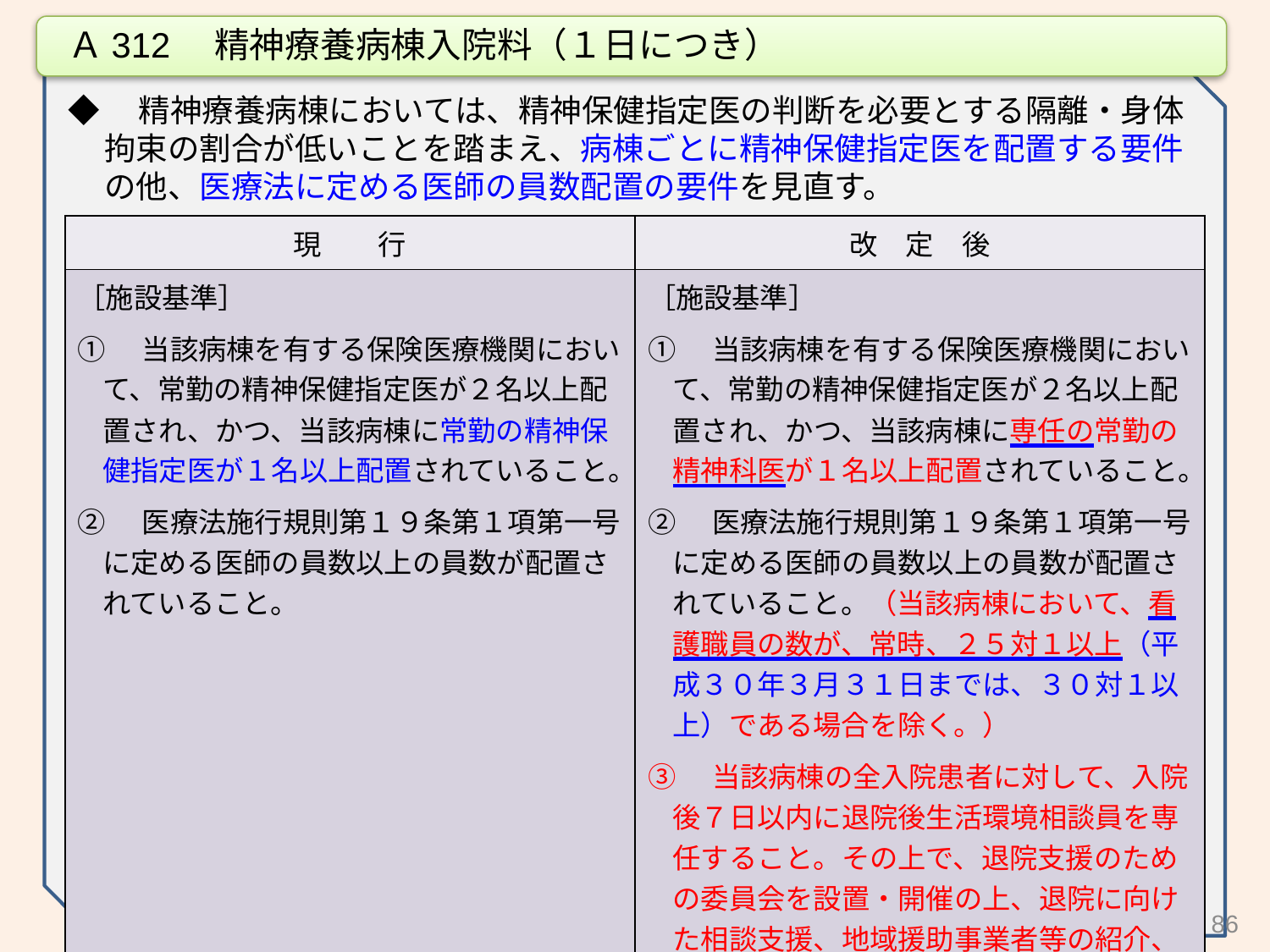

Ａ312　精神療養病棟入院料（１日につき）

◆　精神療養病棟においては、精神保健指定医の判断を必要とする隔離・身体拘束の割合が低いことを踏まえ、病棟ごとに精神保健指定医を配置する要件の他、医療法に定める医師の員数配置の要件を見直す。

| 現　　行 | 改　定　後 |
| --- | --- |
| ［施設基準］ ①　当該病棟を有する保険医療機関において、常勤の精神保健指定医が２名以上配置され、かつ、当該病棟に常勤の精神保健指定医が１名以上配置されていること。 ②　医療法施行規則第１９条第１項第一号に定める医師の員数以上の員数が配置されていること。 | ［施設基準］ ①　当該病棟を有する保険医療機関において、常勤の精神保健指定医が２名以上配置され、かつ、当該病棟に専任の常勤の精神科医が１名以上配置されていること。 ②　医療法施行規則第１９条第１項第一号に定める医師の員数以上の員数が配置されていること。（当該病棟において、看護職員の数が、常時、２５対１以上（平成３０年３月３１日までは、３０対１以上）である場合を除く。） ③　当該病棟の全入院患者に対して、入院後７日以内に退院後生活環境相談員を専任すること。その上で、退院支援のための委員会を設置・開催の上、退院に向けた相談支援、地域援助事業者等の紹介、退院調整等に関する院内における業務を実施すること。 |
86